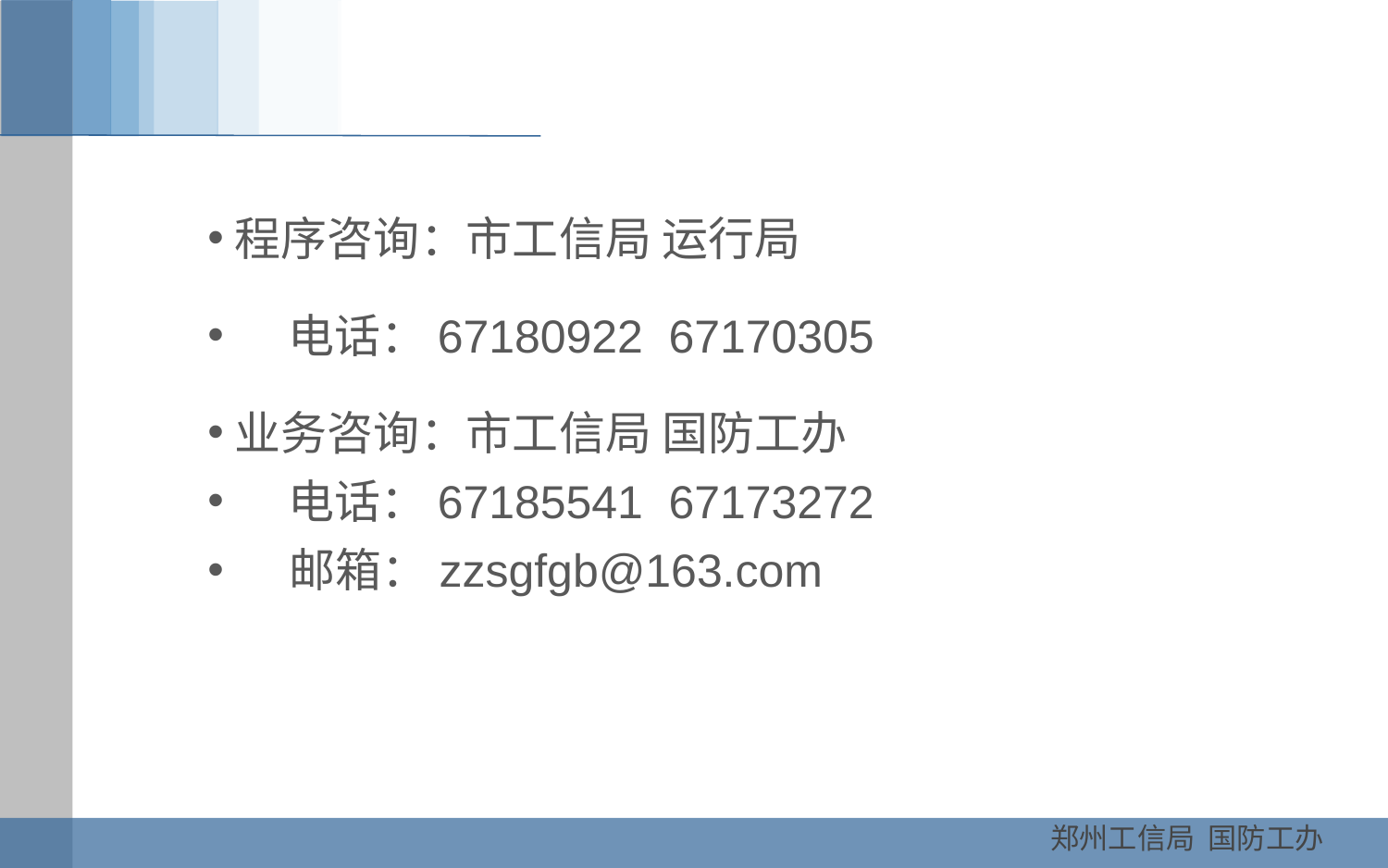

程序咨询：市工信局 运行局
    电话：67180922  67170305
业务咨询：市工信局 国防工办
    电话：67185541  67173272
    邮箱：zzsgfgb@163.com

郑州工信局  国防工办